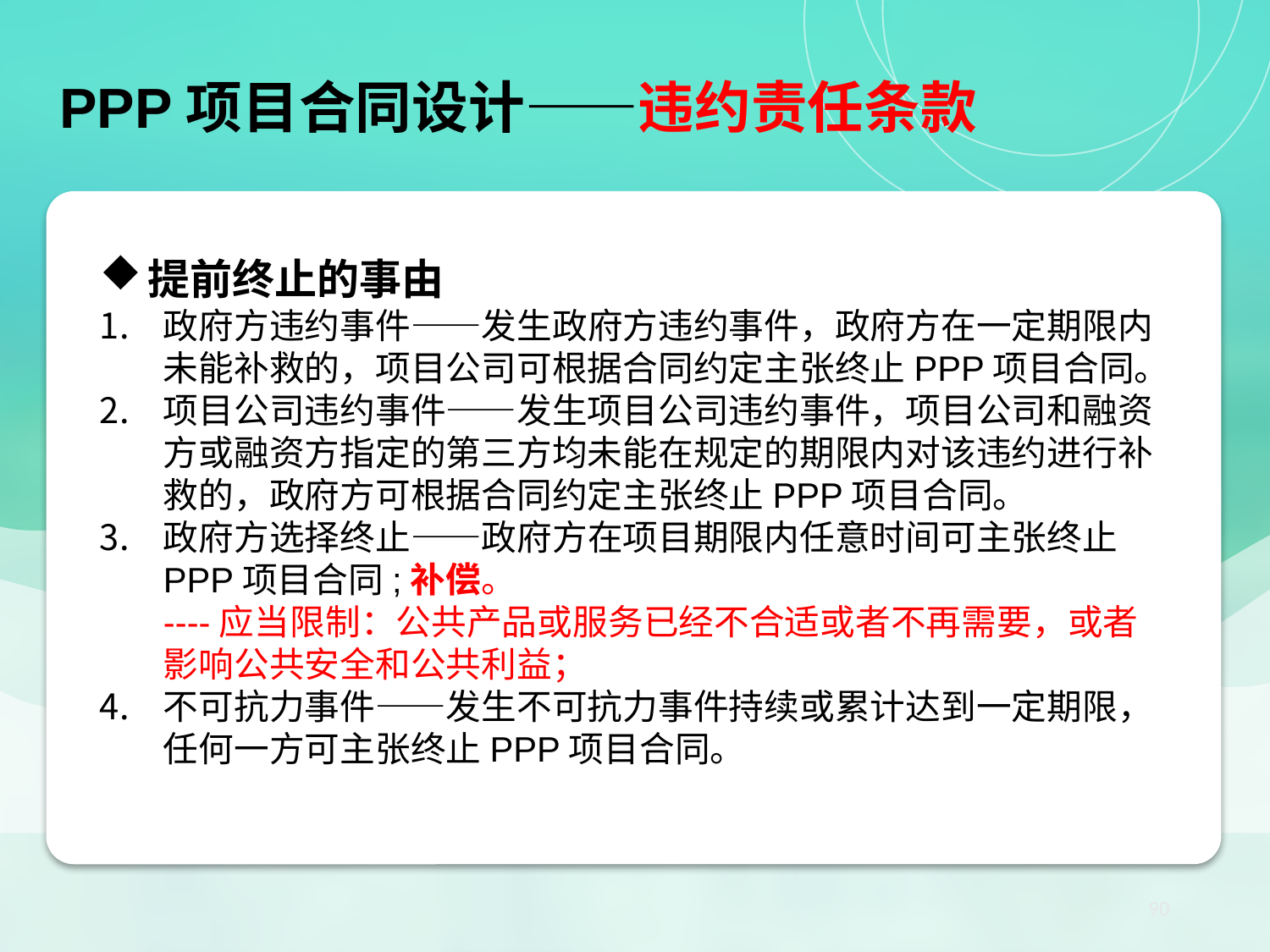

PPP项目合同设计——违约责任条款
【小结】PPP项目核心法律关系：项目合同

提前终止的事由
政府方违约事件——发生政府方违约事件，政府方在一定期限内未能补救的，项目公司可根据合同约定主张终止PPP项目合同。
项目公司违约事件——发生项目公司违约事件，项目公司和融资方或融资方指定的第三方均未能在规定的期限内对该违约进行补救的，政府方可根据合同约定主张终止PPP项目合同。
政府方选择终止——政府方在项目期限内任意时间可主张终止PPP项目合同;补偿。
----应当限制：公共产品或服务已经不合适或者不再需要，或者影响公共安全和公共利益；
不可抗力事件——发生不可抗力事件持续或累计达到一定期限，任何一方可主张终止PPP项目合同。

90